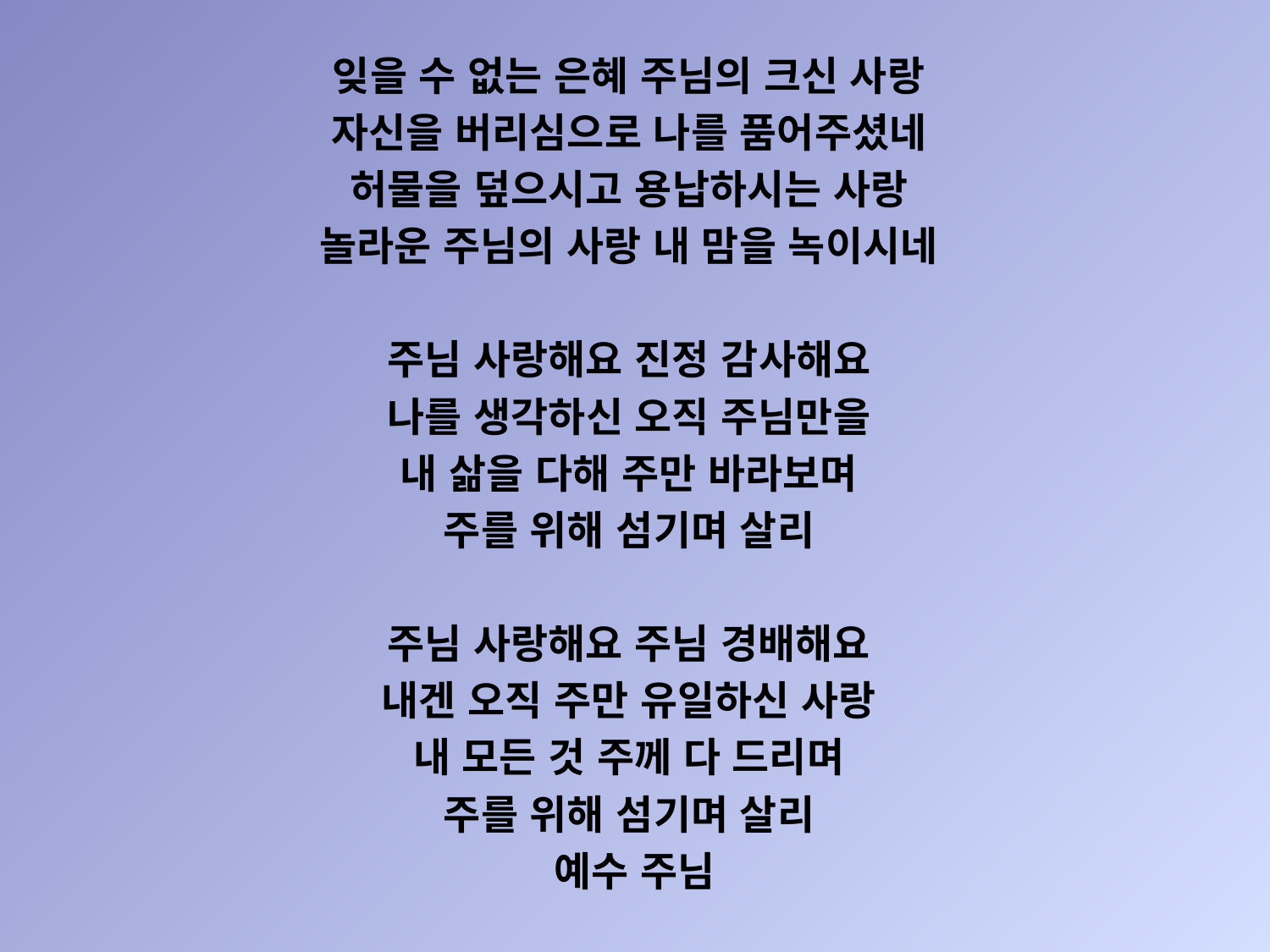

잊을 수 없는 은혜 주님의 크신 사랑
자신을 버리심으로 나를 품어주셨네
허물을 덮으시고 용납하시는 사랑
놀라운 주님의 사랑 내 맘을 녹이시네

주님 사랑해요 진정 감사해요
나를 생각하신 오직 주님만을
내 삶을 다해 주만 바라보며
주를 위해 섬기며 살리

주님 사랑해요 주님 경배해요
내겐 오직 주만 유일하신 사랑
내 모든 것 주께 다 드리며
주를 위해 섬기며 살리
예수 주님